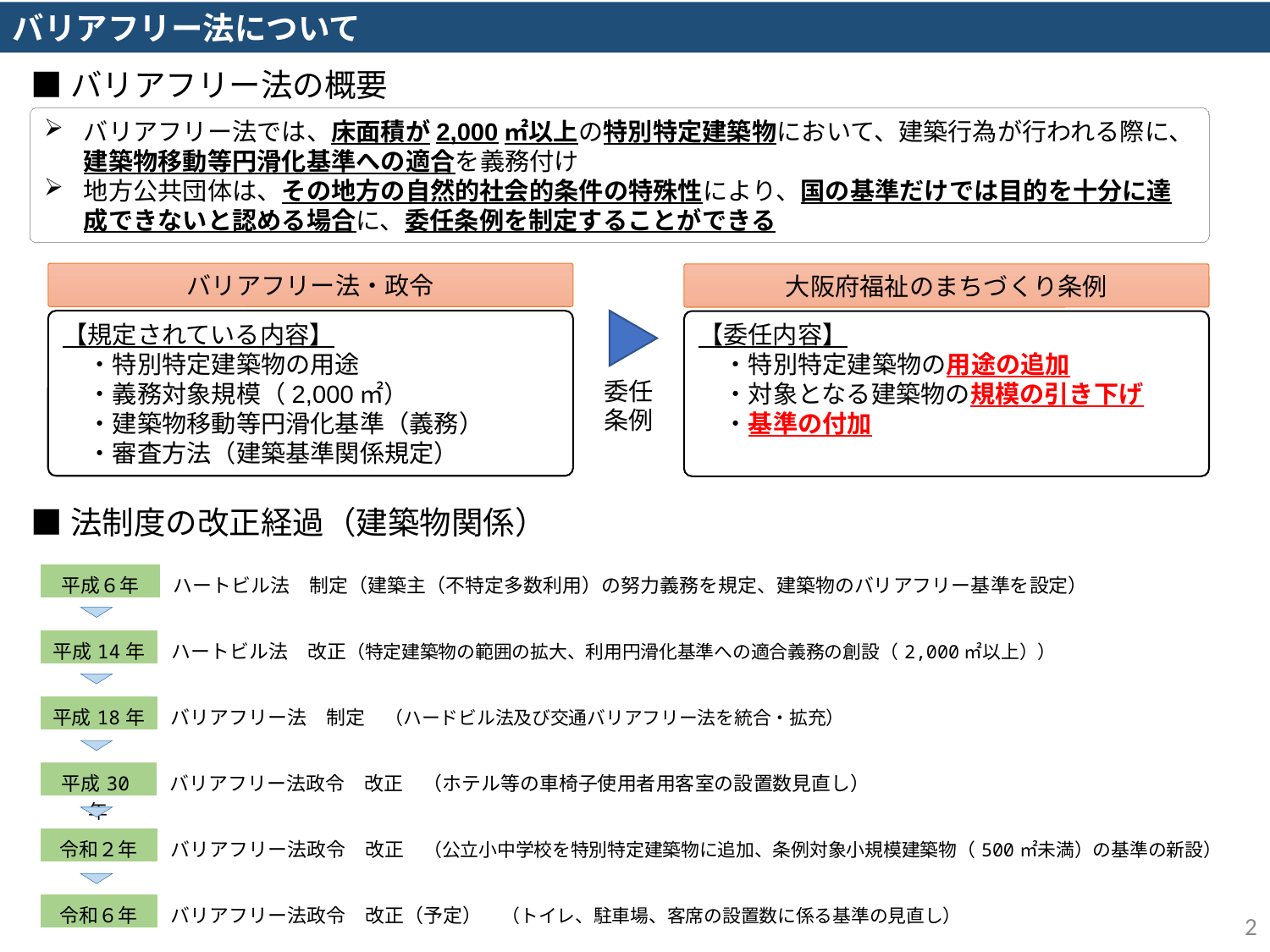

バリアフリー法について
■バリアフリー法の概要
バリアフリー法では、床面積が2,000㎡以上の特別特定建築物において、建築行為が行われる際に、建築物移動等円滑化基準への適合を義務付け
地方公共団体は、その地方の自然的社会的条件の特殊性により、国の基準だけでは目的を十分に達成できないと認める場合に、委任条例を制定することができる
バリアフリー法・政令
大阪府福祉のまちづくり条例
【規定されている内容】
　・特別特定建築物の用途
　・義務対象規模（2,000㎡）
　・建築物移動等円滑化基準（義務）
　・審査方法（建築基準関係規定）
【委任内容】
　・特別特定建築物の用途の追加
　・対象となる建築物の規模の引き下げ
　・基準の付加

委任
条例
■法制度の改正経過（建築物関係）
| 平成６年 | ハートビル法　制定（建築主（不特定多数利用）の努力義務を規定、建築物のバリアフリー基準を設定） |
| --- | --- |

| 平成14年 | ハートビル法　改正（特定建築物の範囲の拡大、利用円滑化基準への適合義務の創設（2,000㎡以上）） |
| --- | --- |

| 平成18年 | バリアフリー法　制定　（ハードビル法及び交通バリアフリー法を統合・拡充） |
| --- | --- |

| 平成30年 | バリアフリー法政令　改正　（ホテル等の車椅子使用者用客室の設置数見直し） |
| --- | --- |

| 令和２年 | バリアフリー法政令　改正　（公立小中学校を特別特定建築物に追加、条例対象小規模建築物（500㎡未満）の基準の新設） |
| --- | --- |

| 令和６年 | バリアフリー法政令　改正（予定）　（トイレ、駐車場、客席の設置数に係る基準の見直し） |
| --- | --- |
2